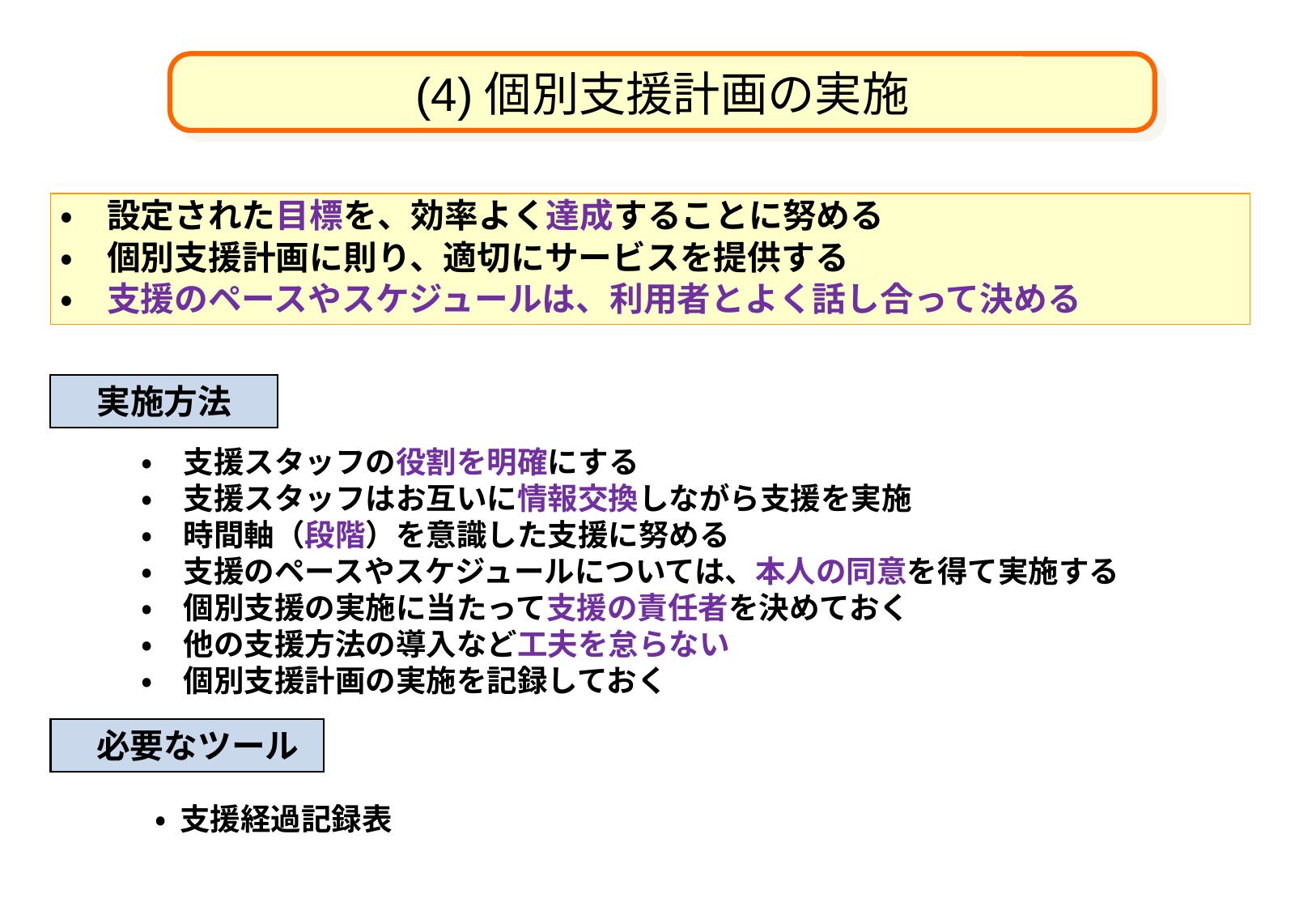

(4)個別支援計画の実施
・　設定された目標を、効率よく達成することに努める
・　個別支援計画に則り、適切にサービスを提供する
・　支援のペースやスケジュールは、利用者とよく話し合って決める
　実施方法
　　・　支援スタッフの役割を明確にする
　　・　支援スタッフはお互いに情報交換しながら支援を実施
　　・　時間軸（段階）を意識した支援に努める
　　・　支援のペースやスケジュールについては、本人の同意を得て実施する
　　・　個別支援の実施に当たって支援の責任者を決めておく
　　・　他の支援方法の導入など工夫を怠らない
　　・　個別支援計画の実施を記録しておく
　必要なツール
　　　・  支援経過記録表